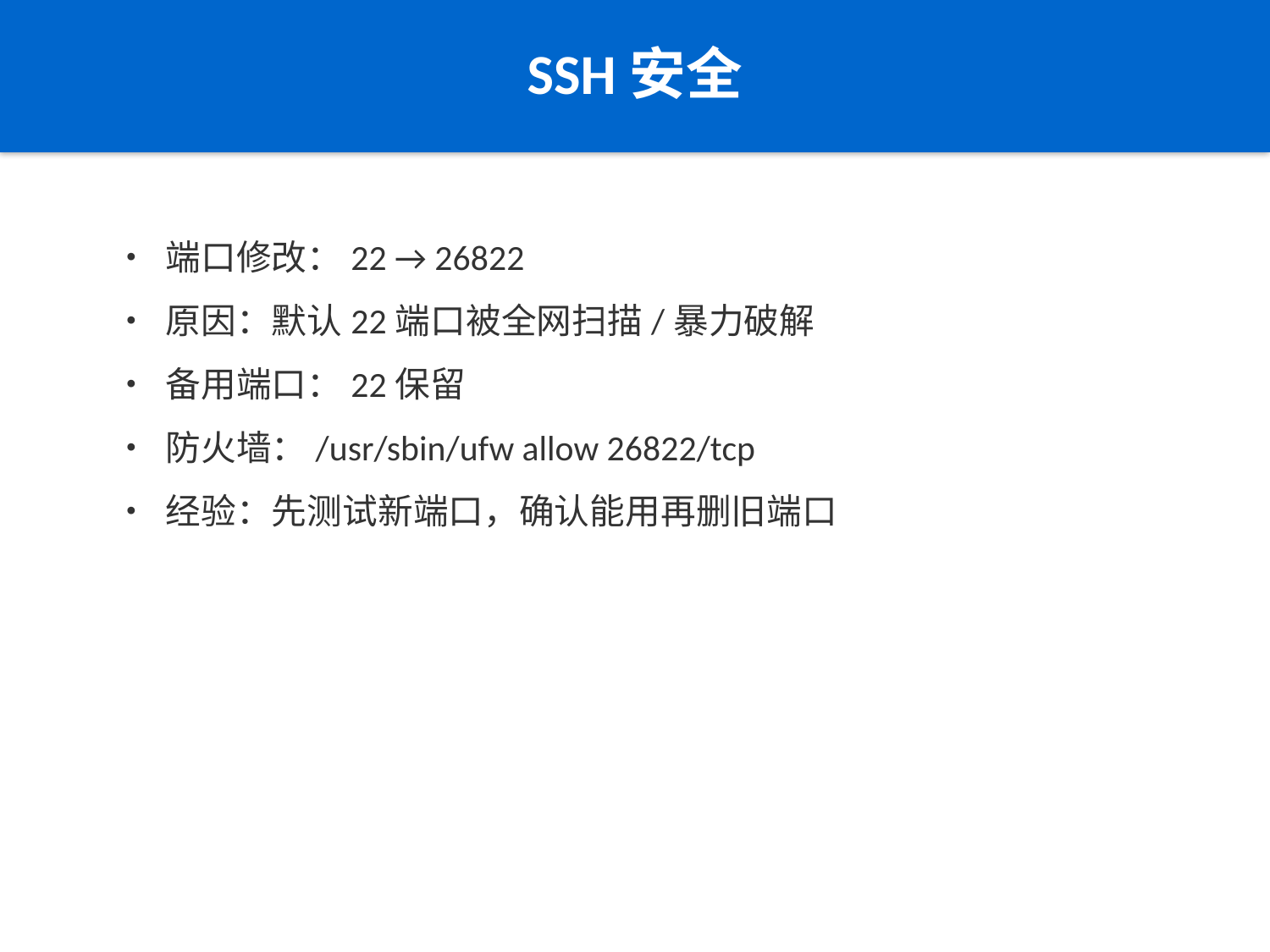

SSH安全
• 端口修改：22 → 26822
• 原因：默认22端口被全网扫描/暴力破解
• 备用端口：22保留
• 防火墙：/usr/sbin/ufw allow 26822/tcp
• 经验：先测试新端口，确认能用再删旧端口